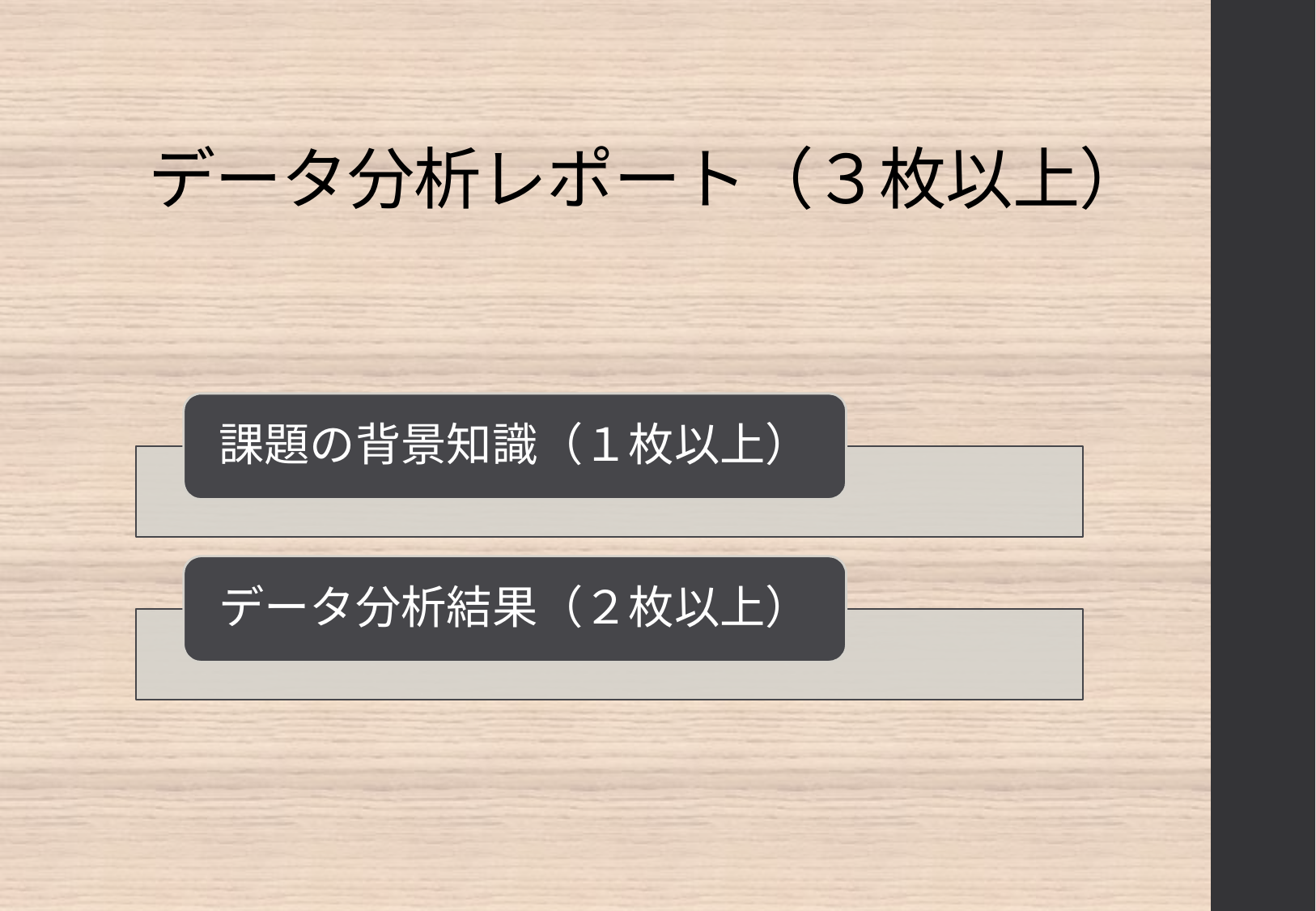

# データ分析レポート（３枚以上）
課題の背景知識（１枚以上）
データ分析結果（２枚以上）